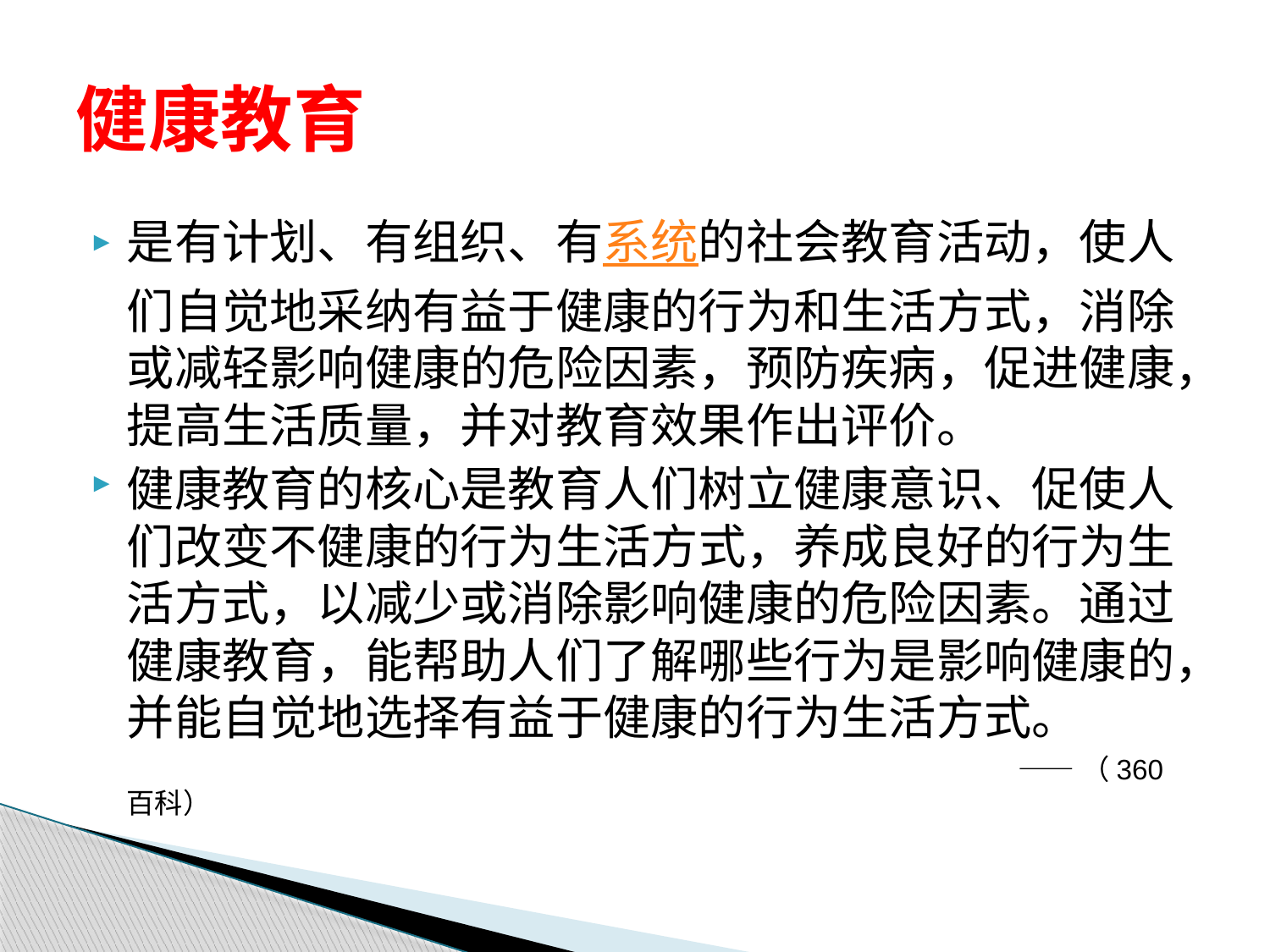

# 健康教育
是有计划、有组织、有系统的社会教育活动，使人们自觉地采纳有益于健康的行为和生活方式，消除或减轻影响健康的危险因素，预防疾病，促进健康，提高生活质量，并对教育效果作出评价。
健康教育的核心是教育人们树立健康意识、促使人们改变不健康的行为生活方式，养成良好的行为生活方式，以减少或消除影响健康的危险因素。通过健康教育，能帮助人们了解哪些行为是影响健康的，并能自觉地选择有益于健康的行为生活方式。
                                                                                                                                                  ——（360百科）